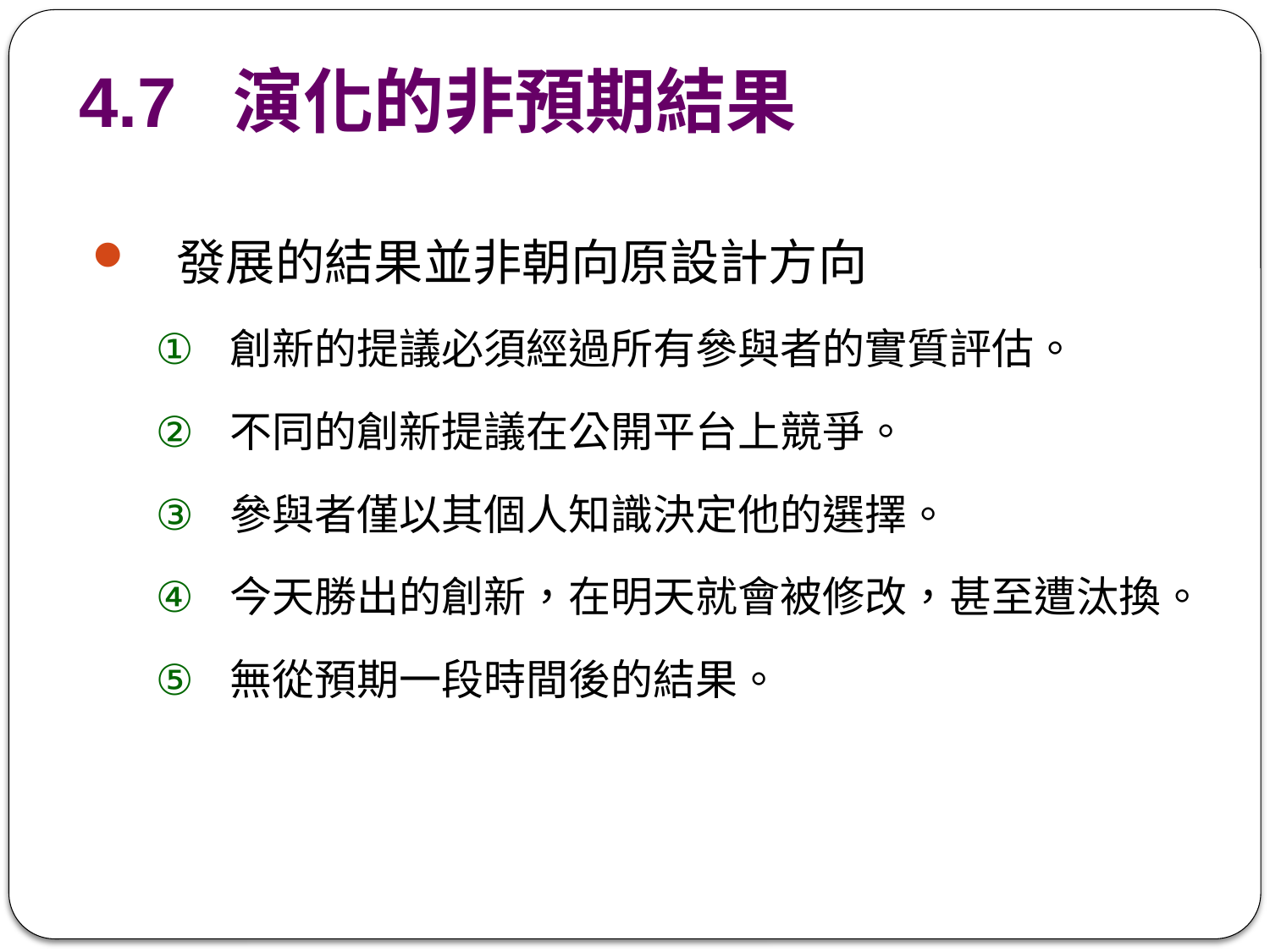

# 4.7  演化的非預期結果
發展的結果並非朝向原設計方向
創新的提議必須經過所有參與者的實質評估。
不同的創新提議在公開平台上競爭。
參與者僅以其個人知識決定他的選擇。
今天勝出的創新，在明天就會被修改，甚至遭汰換。
無從預期一段時間後的結果。
40